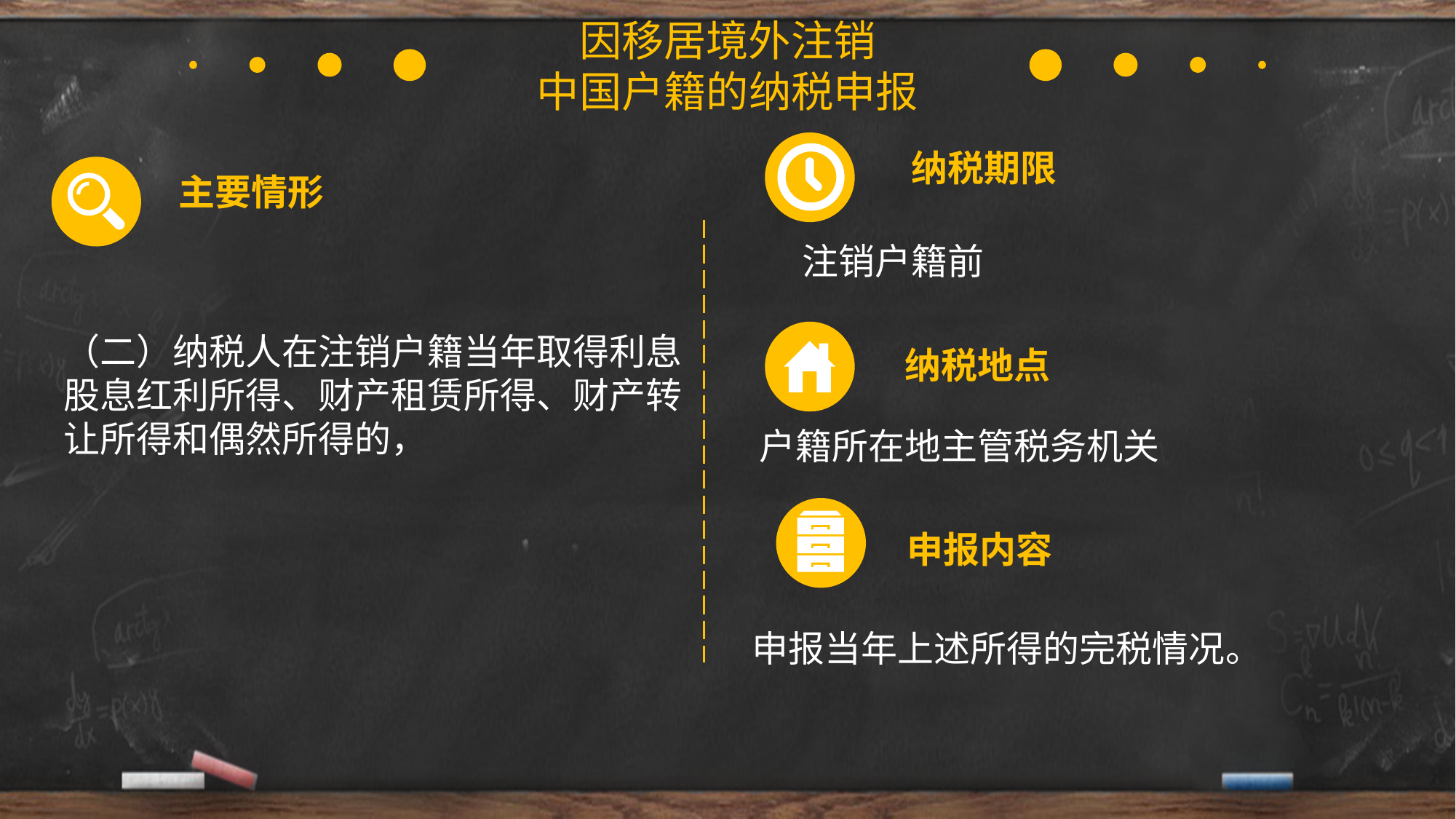

因移居境外注销
中国户籍的纳税申报

纳税期限

主要情形

注销户籍前
（二）纳税人在注销户籍当年取得利息股息红利所得、财产租赁所得、财产转让所得和偶然所得的，

纳税地点

户籍所在地主管税务机关

申报内容
申报当年上述所得的完税情况。